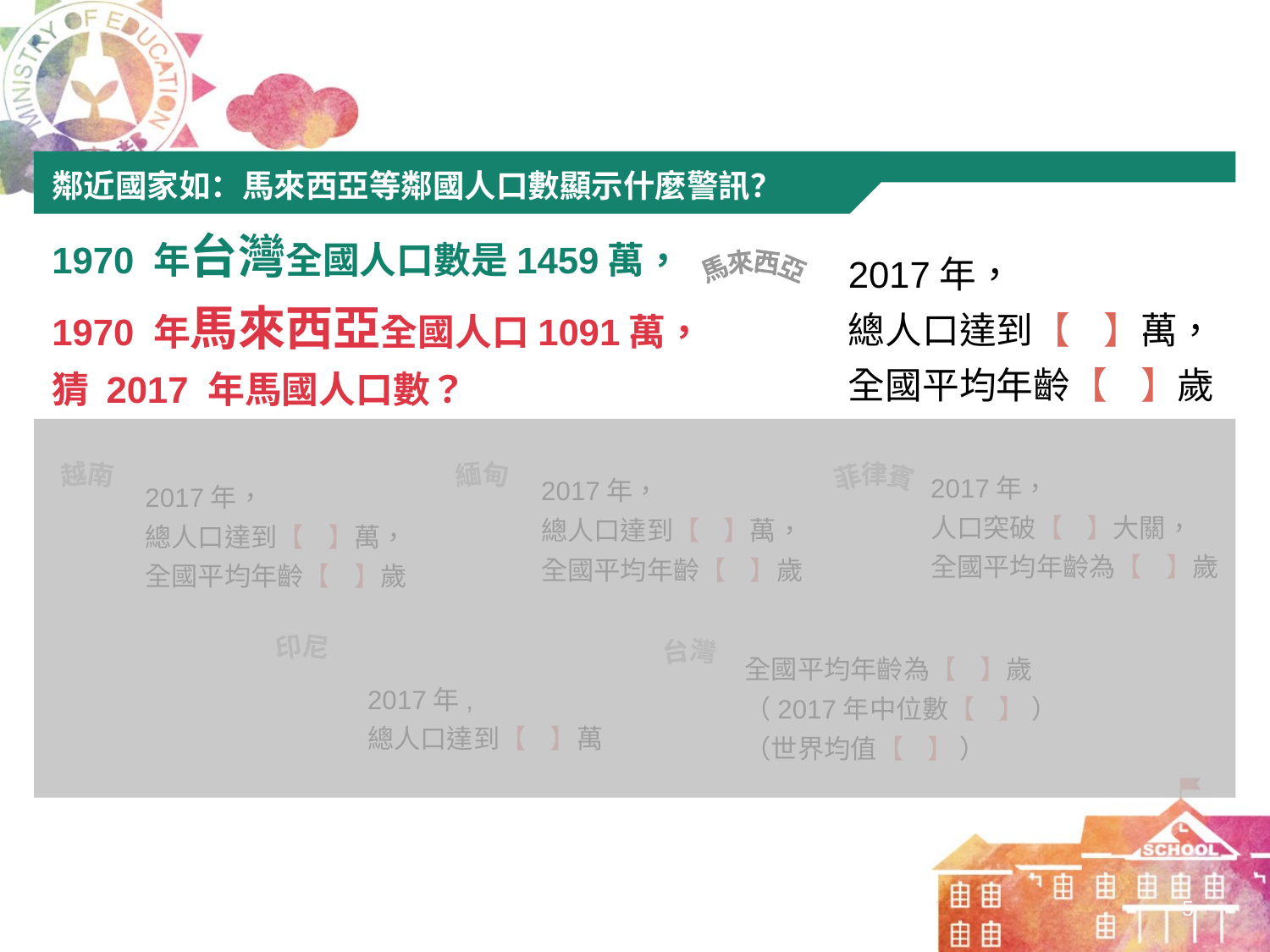

鄰近國家如：馬來西亞等鄰國人口數顯示什麼警訊？
1970 年台灣全國人口數是1459萬，
1970 年馬來西亞全國人口1091萬，
猜 2017 年馬國人口數？
2017年，
總人口達到【    】萬，
全國平均年齡【    】歲
馬來西亞

2017年，
人口突破【    】大關，
全國平均年齡為【    】歲
2017年，
總人口達到【    】萬，
全國平均年齡【    】歲
2017年，
總人口達到【    】萬，
全國平均年齡【    】歲
越南

緬甸

菲律賓

全國平均年齡為【    】歲
（2017年中位數【    】 ）
（世界均值【    】 ）
印尼

台灣

2017年,
總人口達到【    】萬
5